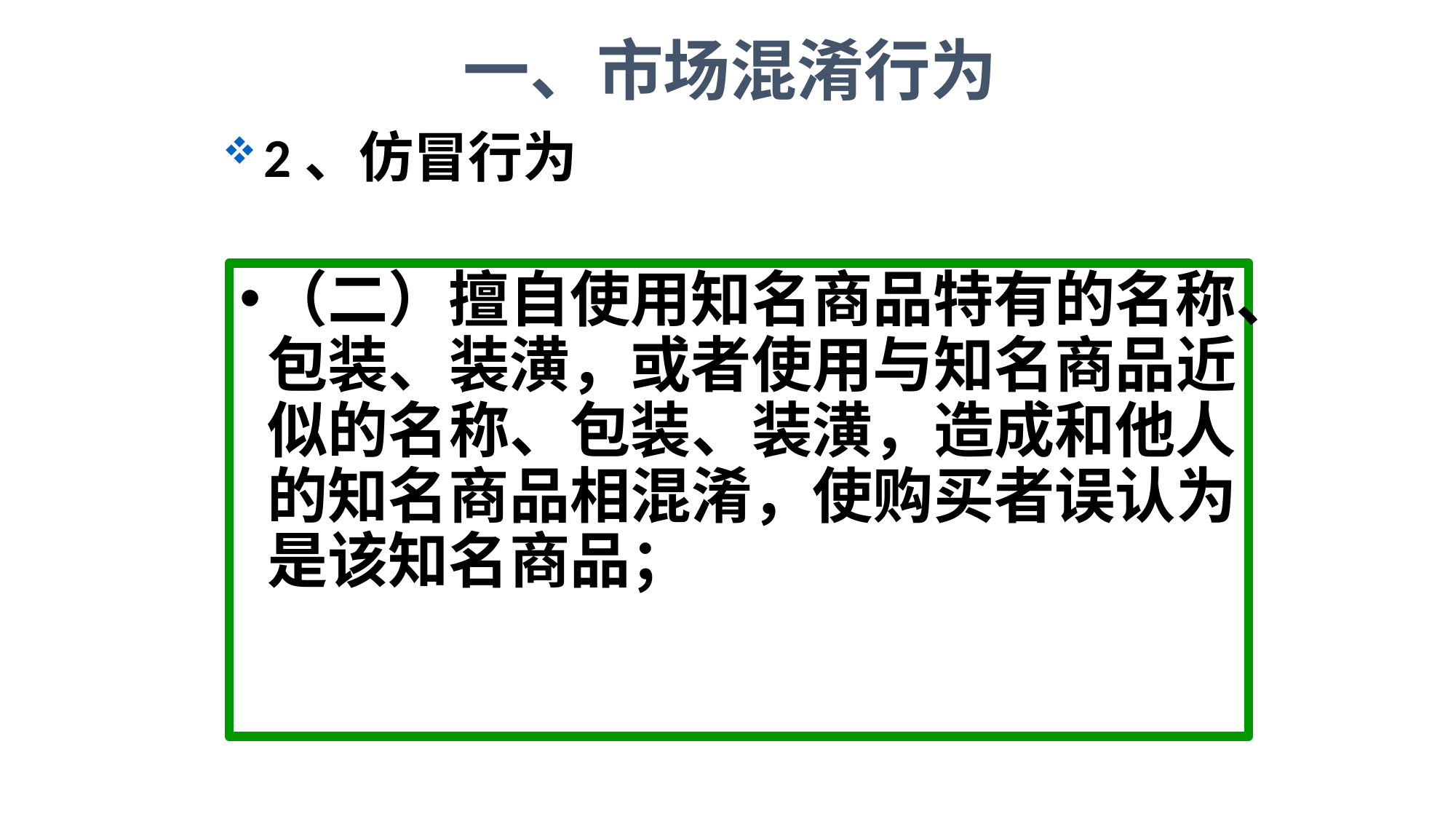

一、市场混淆行为
2、仿冒行为
（二）擅自使用知名商品特有的名称、包装、装潢，或者使用与知名商品近似的名称、包装、装潢，造成和他人的知名商品相混淆，使购买者误认为是该知名商品；